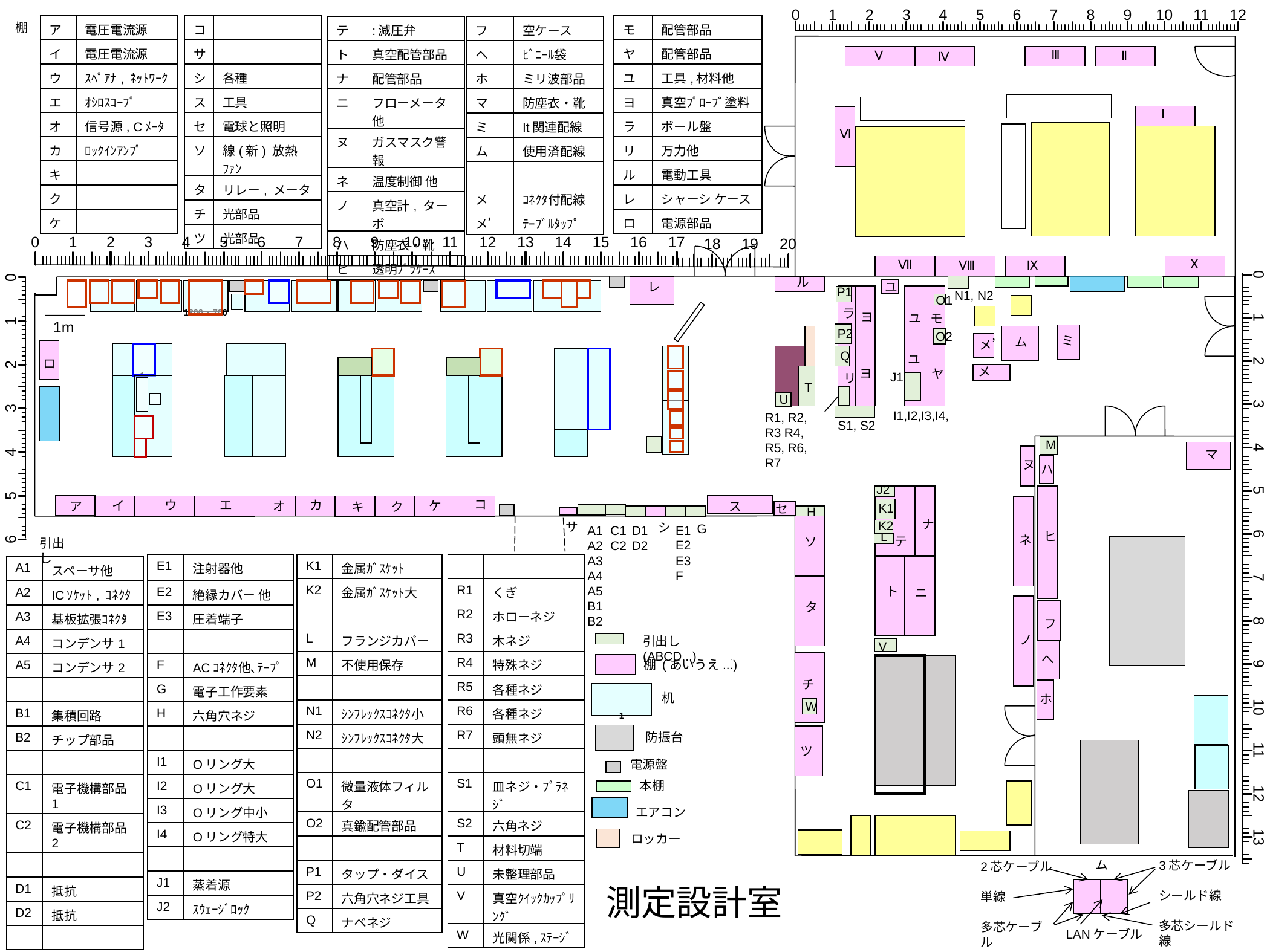

0
1
2
3
4
5
6
7
8
9
10
11
12
棚
| ア | 電圧電流源 |
| --- | --- |
| イ | 電圧電流源 |
| ウ | ｽﾍﾟｱﾅ, ﾈｯﾄﾜｰｸ |
| エ | ｵｼﾛｽｺｰﾌﾟ |
| オ | 信号源, Cﾒｰﾀ |
| カ | ﾛｯｸｲﾝｱﾝﾌﾟ |
| キ |  |
| ク |  |
| ケ |  |
| コ |  |
| --- | --- |
| サ |  |
| シ | 各種 |
| ス | 工具 |
| セ | 電球と照明 |
| ソ | 線(新) 放熱 ﾌｧﾝ |
| タ | リレー, メータ |
| チ | 光部品 |
| ツ | 光部品 |
| モ | 配管部品 |
| --- | --- |
| ヤ | 配管部品 |
| ユ | 工具,材料他 |
| ヨ | 真空ﾌﾟﾛｰﾌﾞ塗料 |
| ラ | ボール盤 |
| リ | 万力他 |
| ル | 電動工具 |
| レ | シャーシ ケース |
| ロ | 電源部品 |
| テ | :減圧弁 |
| --- | --- |
| ト | 真空配管部品 |
| ナ | 配管部品 |
| ニ | フローメータ他 |
| ヌ | ガスマスク警報 |
| ネ | 温度制御 他 |
| ノ | 真空計, ターボ |
| ハ | 防塵衣・靴 |
| ヒ | 透明ﾌﾟﾗｹｰｽ |
| フ | 空ケース |
| --- | --- |
| ヘ | ﾋﾞﾆｰﾙ袋 |
| ホ | ミリ波部品 |
| マ | 防塵衣・靴 |
| ミ | It関連配線 |
| ム | 使用済配線 |
|  |  |
| メ | ｺﾈｸﾀ付配線 |
| メ’ | ﾃｰﾌﾞﾙﾀｯﾌﾟ |

Ⅲ
Ⅴ
Ⅱ
Ⅳ

Ⅰ

Ⅵ

0
1
2
3
4
5
6
7
8
9
10
11
12
13
14
15
16
17
18
19
20

Ⅹ
Ⅶ
Ⅸ
Ⅷ

ル
0
1
2
3
4
5
6
7
8
9
10
11
12
13
0
1
2
3
4
5
6
レ
ユ

P1

1200 x 700

N1, N2

O1

ラ
ヨ
ユ
モ

1m

P2

O2

ミ
ム
メ’

Q

1

ユ

ロ

メ

ヨ
ヤ

J1
リ

T

U

I1,I2,I3,I4,

R1, R2, R3 R4, R5, R6, R7

S1, S2

M

マ

ヌ

ハ
J2

コ
ウ
カ
エ
ケ
イ
ス
ア
オ
ク
キ

K1

セ

H

ナ
K2
サ
シ

G

E1
E2E3
F
A1
A2
A3
A4
A5
B1
B2
D1D2
C1
C2

ヒ
L
ネ
テ
ソ
引出し

| E1 | 注射器他射器他 |
| --- | --- |
| E2 | 絶縁カバー 他 |
| E3 | 圧着端子 |
|  |  |
| F | ACｺﾈｸﾀ他､ﾃｰﾌﾟ |
| G | 電子工作要素 |
| H | 六角穴ネジ |
|  |  |
| I1 | Oリング大 |
| I2 | Oリング大 |
| I3 | Oリング中小 |
| I4 | Oリング特大 |
|  |  |
| J1 | 蒸着源 |
| J2 | ｽｳｪｰｼﾞﾛｯｸ |
| K1 | 金属ｶﾞｽｹｯﾄ |
| --- | --- |
| K2 | 金属ｶﾞｽｹｯﾄ大 |
|  |  |
| L | フランジカバー |
| M | 不使用保存 |
|  |  |
| N1 | ｼﾝﾌﾚｯｸｽｺﾈｸﾀ小 |
| N2 | ｼﾝﾌﾚｯｸｽｺﾈｸﾀ大 |
|  |  |
| O1 | 微量液体フィルタ |
| O2 | 真鍮配管部品 |
|  |  |
| P1 | タップ・ダイス |
| P2 | 六角穴ネジ工具 |
| Q | ナベネジ |
|  |  |
| --- | --- |
| R1 | くぎ |
| R2 | ホローネジ |
| R3 | 木ネジ |
| R4 | 特殊ネジ |
| R5 | 各種ネジ |
| R6 | 各種ネジ |
| R7 | 頭無ネジ |
|  |  |
| S1 | 皿ネジ・ﾌﾟﾗﾈｼﾞ |
| S2 | 六角ネジ |
| T | 材料切端 |
| U | 未整理部品 |
| V | 真空ｸｲｯｸｶｯﾌﾟﾘﾝｸﾞ |
| W | 光関係,ｽﾃｰｼﾞ |

| A1 | スペーサ他 |
| --- | --- |
| A2 | ICｿｹｯﾄ, ｺﾈｸﾀ |
| A3 | 基板拡張ｺﾈｸﾀ |
| A4 | コンデンサ1 |
| A5 | コンデンサ2 |
|  |  |
| B1 | 集積回路 |
| B2 | チップ部品 |
|  |  |
| C1 | 電子機構部品1 |
| C2 | 電子機構部品2 |
|  |  |
| D1 | 抵抗 |
| D2 | 抵抗 |
|  |  |

ト
ニ
タ

フ
ノ
引出し (ABCD...)

V

へ
棚 (あいうえ...)

チ

1
机
ホ
W

防振台

ツ

電源盤

本棚

エアコン

ロッカー

ム
3芯ケーブル

シールド線

多芯シールド線
2芯ケーブル

単線

多芯ケーブル

測定設計室

LANケーブル